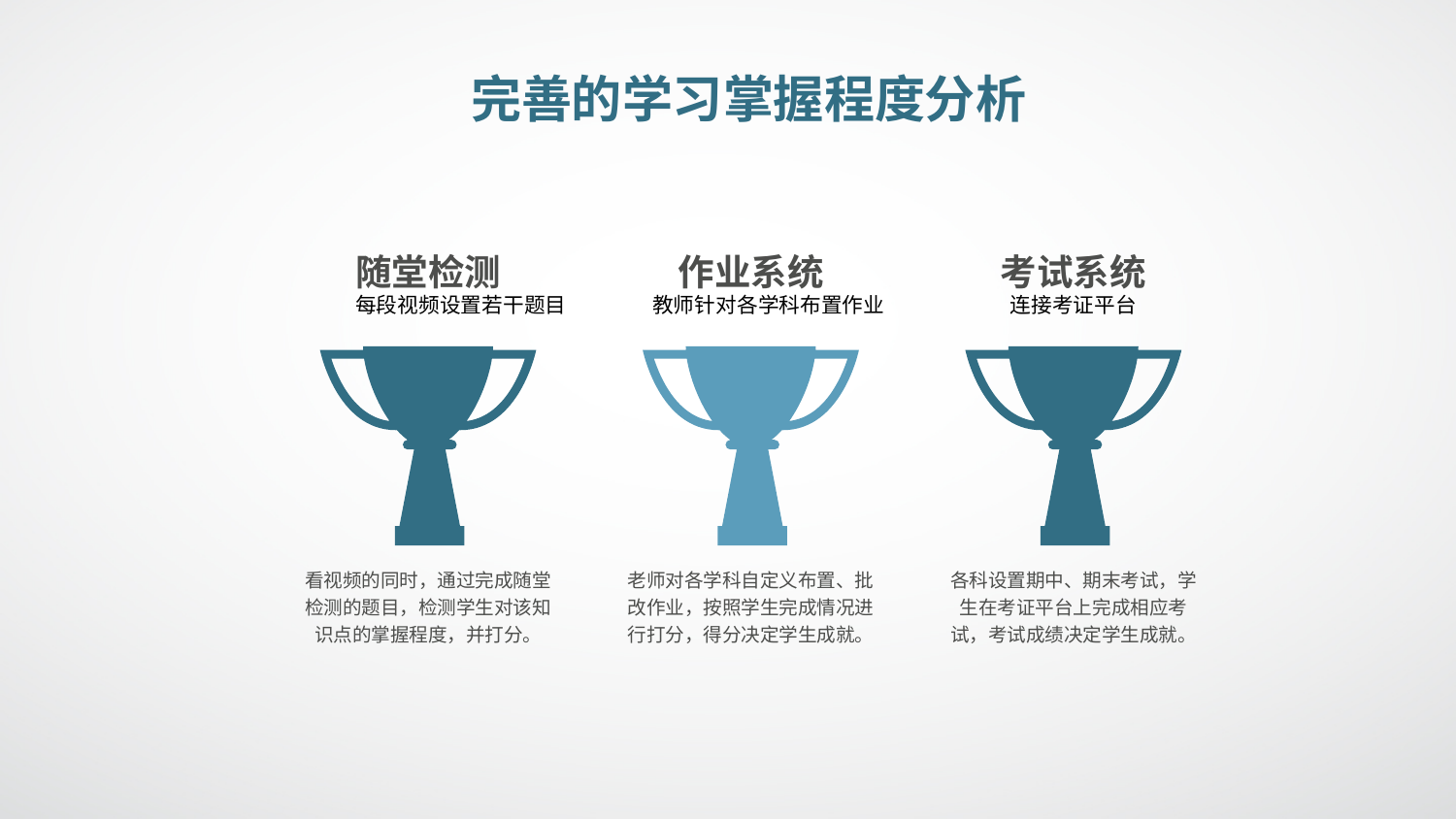

完善的学习掌握程度分析
随堂检测
每段视频设置若干题目

看视频的同时，通过完成随堂检测的题目，检测学生对该知识点的掌握程度，并打分。
作业系统
教师针对各学科布置作业

老师对各学科自定义布置、批改作业，按照学生完成情况进行打分，得分决定学生成就。
考试系统
连接考证平台

各科设置期中、期末考试，学生在考证平台上完成相应考试，考试成绩决定学生成就。